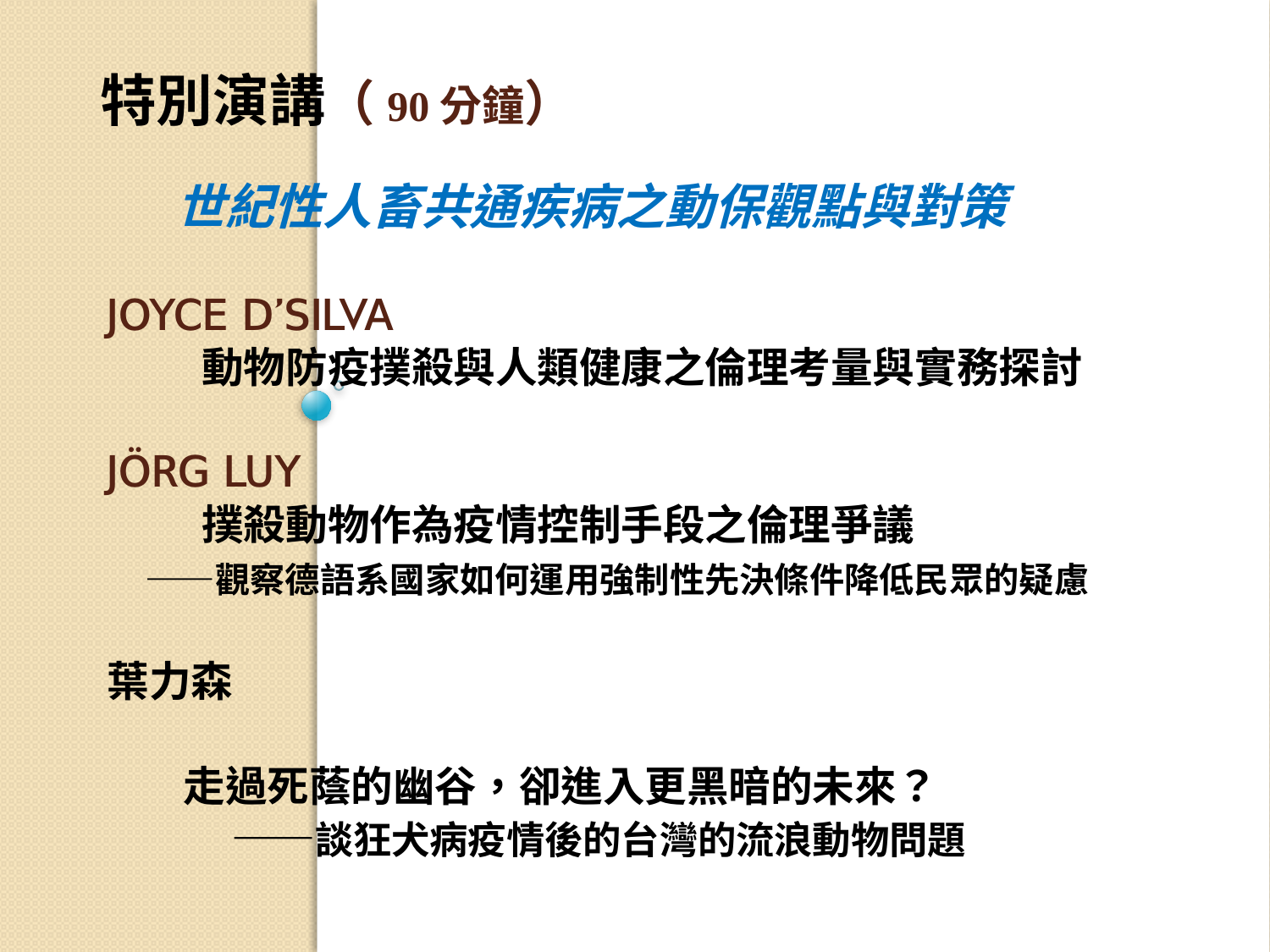

特別演講（90分鐘）
# 世紀性人畜共通疾病之動保觀點與對策 Joyce D’Silva 動物防疫撲殺與人類健康之倫理考量與實務探討 Jörg Luy 撲殺動物作為疫情控制手段之倫理爭議 ——觀察德語系國家如何運用強制性先決條件降低民眾的疑慮 葉力森　　　　　　 走過死蔭的幽谷，卻進入更黑暗的未來？ ——談狂犬病疫情後的台灣的流浪動物問題